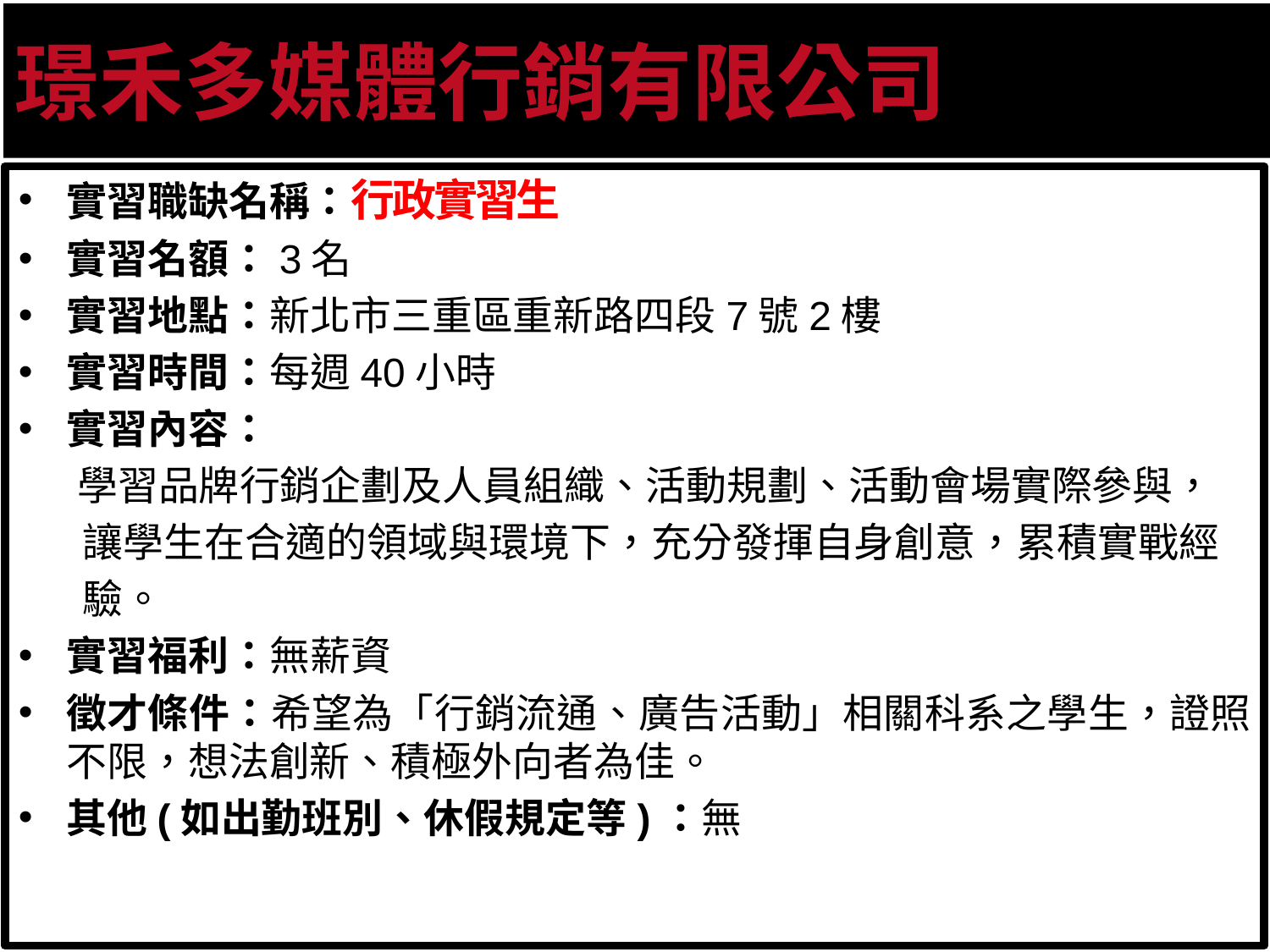

璟禾多媒體行銷有限公司

實習職缺名稱：行政實習生
實習名額：3名
實習地點：新北市三重區重新路四段7號2樓
實習時間：每週40小時
實習內容：
　  學習品牌行銷企劃及人員組織、活動規劃、活動會場實際參與，
      讓學生在合適的領域與環境下，充分發揮自身創意，累積實戰經
      驗。
實習福利：無薪資
徵才條件：希望為「行銷流通、廣告活動」相關科系之學生，證照不限，想法創新、積極外向者為佳。
其他(如出勤班別、休假規定等)：無